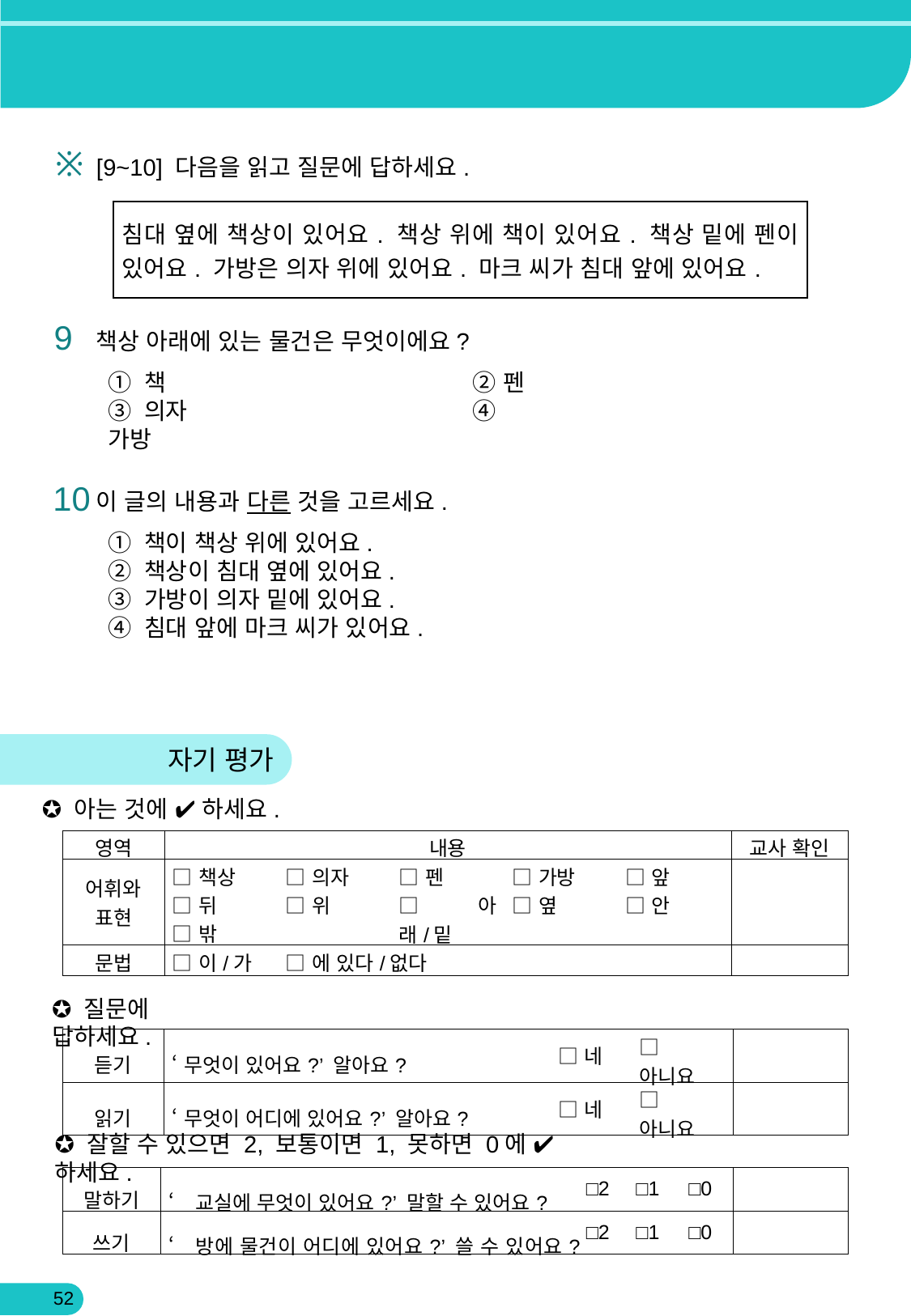

※
[9~10] 다음을 읽고 질문에 답하세요.
| 침대 옆에 책상이 있어요. 책상 위에 책이 있어요. 책상 밑에 펜이 있어요. 가방은 의자 위에 있어요. 마크 씨가 침대 앞에 있어요. |
| --- |
9
책상 아래에 있는 물건은 무엇이에요?
① 책			② 펜
③ 의자			④ 가방
10
이 글의 내용과 다른 것을 고르세요.
① 책이 책상 위에 있어요.
② 책상이 침대 옆에 있어요.
③ 가방이 의자 밑에 있어요.
④ 침대 앞에 마크 씨가 있어요.

자기 평가
✪ 아는 것에 ✔ 하세요.
| 영역 | 내용 |  |  |  |  | 교사 확인 |
| --- | --- | --- | --- | --- | --- | --- |
| 어휘와 표현 | □책상 | □의자 | □펜 | □가방 | □앞 |  |
|  | □뒤 | □위 | □아래/밑 | □옆 | □안 |  |
|  | □밖 |  |  |  |  |  |
| 문법 | □이/가 | □에 있다/없다 |  |  |  |  |
✪ 질문에 답하세요.
| 듣기 | ‘무엇이 있어요?’ 알아요? | □네 | □ 아니요 |  |
| --- | --- | --- | --- | --- |
| 읽기 | ‘무엇이 어디에 있어요?’ 알아요? | □네 | □ 아니요 |  |
✪ 잘할 수 있으면 2, 보통이면 1, 못하면 0에 ✔하세요.
| 말하기 | ‘교실에 무엇이 있어요?’ 말할 수 있어요? | □2 | □1 | □0 |  |
| --- | --- | --- | --- | --- | --- |
| 쓰기 | ‘방에 물건이 어디에 있어요?’ 쓸 수 있어요? | □2 | □1 | □0 |  |

52